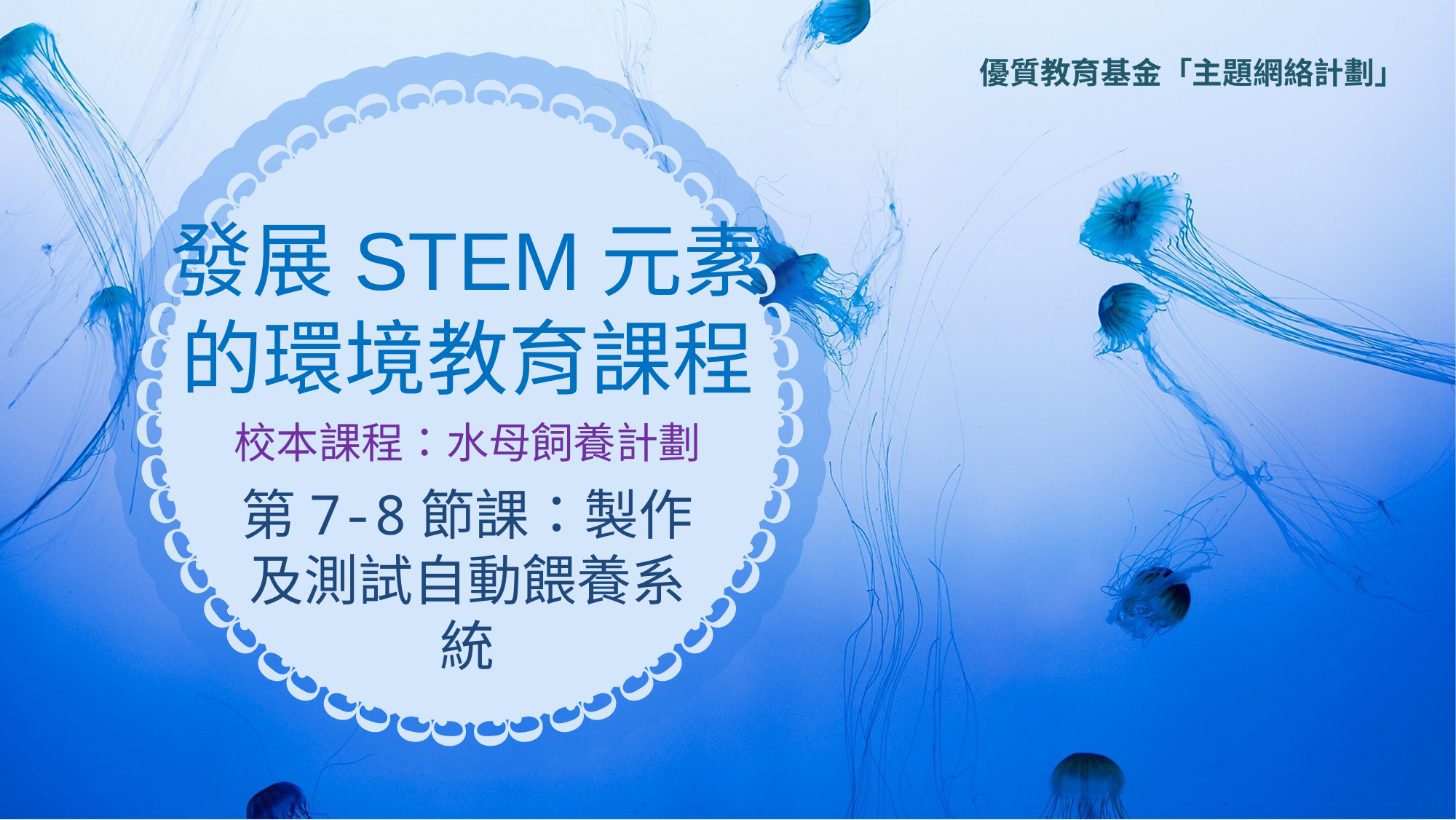

優質教育基金「主題網絡計劃」
# 發展STEM元素 的環境教育課程
校本課程：水母飼養計劃
第7-8節課：製作及測試自動餵養系統